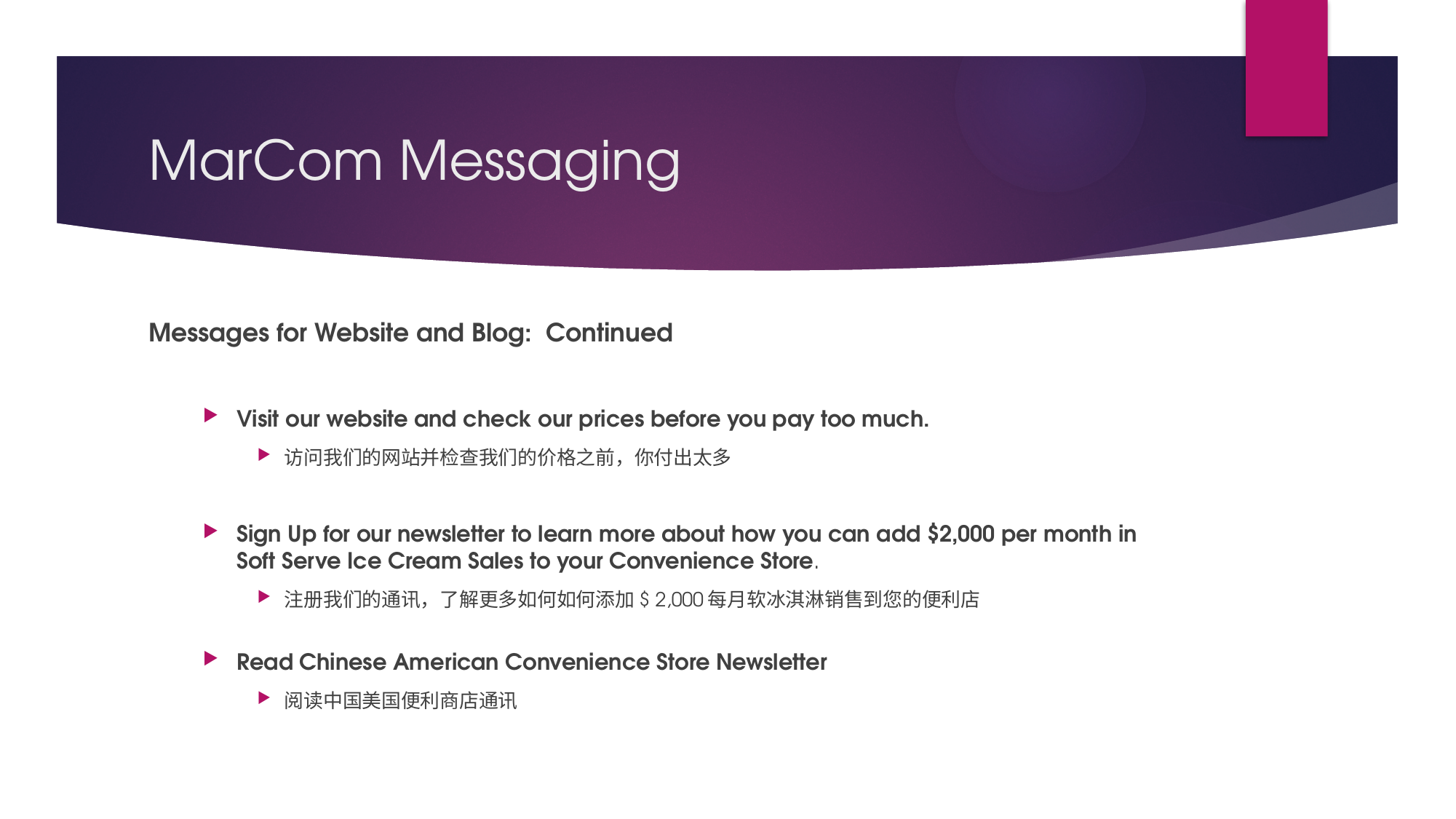

# MarCom Messaging
Messages for Website and Blog:  Continued

Visit our website and check our prices before you pay too much.
访问我们的网站并检查我们的价格之前，你付出太多

Sign Up for our newsletter to learn more about how you can add $2,000 per month in Soft Serve Ice Cream Sales to your Convenience Store.
注册我们的通讯，了解更多如何如何添加$ 2,000每月软冰淇淋销售到您的便利店
Read Chinese American Convenience Store Newsletter
阅读中国美国便利商店通讯